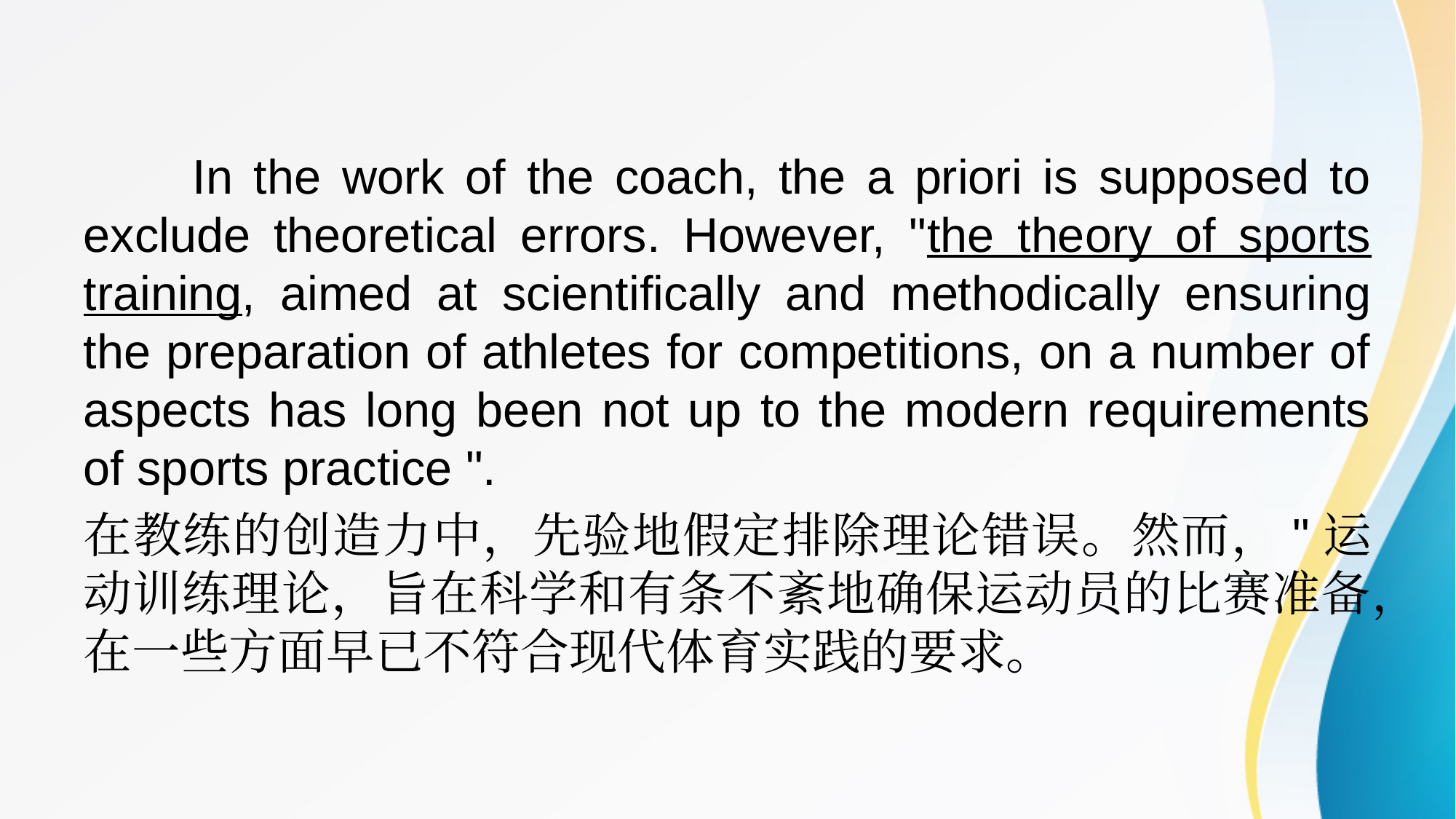

In the work of the coach, the a priori is supposed to exclude theoretical errors. However, "the theory of sports training, aimed at scientifically and methodically ensuring the preparation of athletes for competitions, on a number of aspects has long been not up to the modern requirements of sports practice ".
在教练的创造力中，先验地假定排除理论错误。然而，"运动训练理论，旨在科学和有条不紊地确保运动员的比赛准备，在一些方面早已不符合现代体育实践的要求。